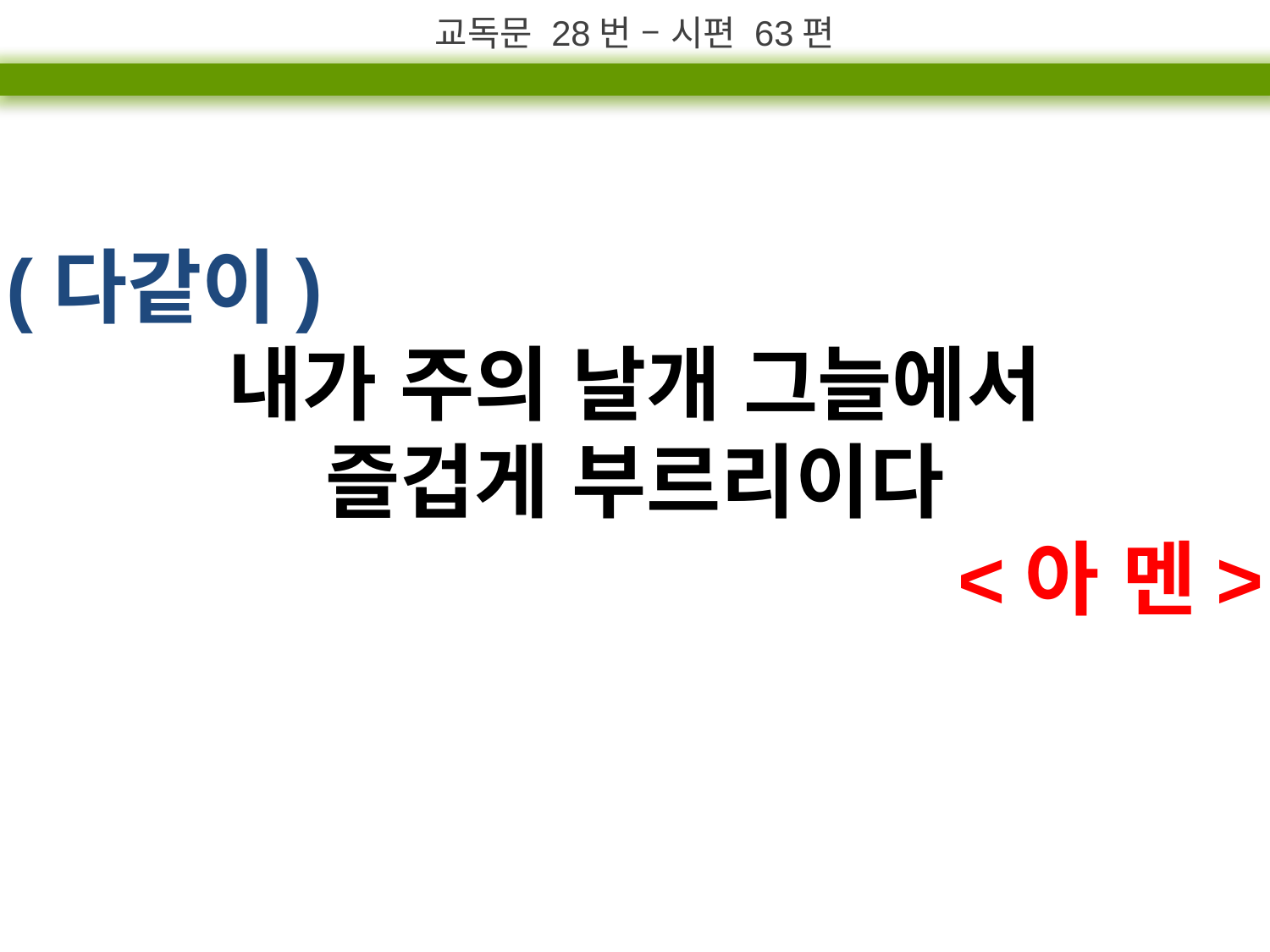

교독문 28번 – 시편 63편

(다같이)
내가 주의 날개 그늘에서
즐겁게 부르리이다
<아 멘>